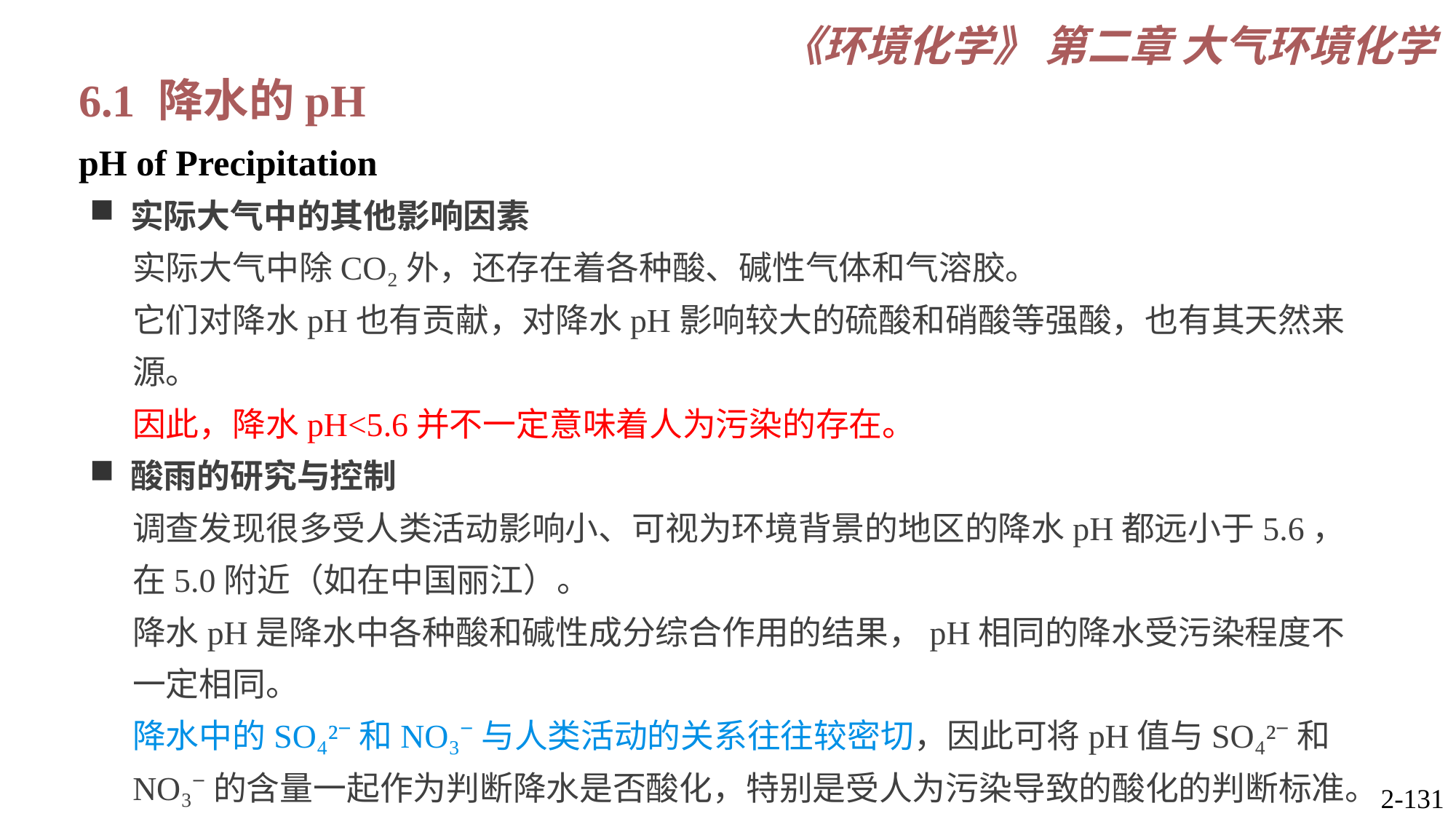

6.1 降水的pH
pH of Precipitation
实际大气中的其他影响因素
实际大气中除CO₂外，还存在着各种酸、碱性气体和气溶胶。
它们对降水pH也有贡献，对降水pH影响较大的硫酸和硝酸等强酸，也有其天然来源。
因此，降水pH<5.6并不一定意味着人为污染的存在。
酸雨的研究与控制
调查发现很多受人类活动影响小、可视为环境背景的地区的降水pH都远小于5.6，在5.0附近（如在中国丽江）。
降水pH是降水中各种酸和碱性成分综合作用的结果，pH相同的降水受污染程度不一定相同。
降水中的SO₄²⁻和NO₃⁻与人类活动的关系往往较密切，因此可将pH值与SO₄²⁻和NO₃⁻的含量一起作为判断降水是否酸化，特别是受人为污染导致的酸化的判断标准。

2-131